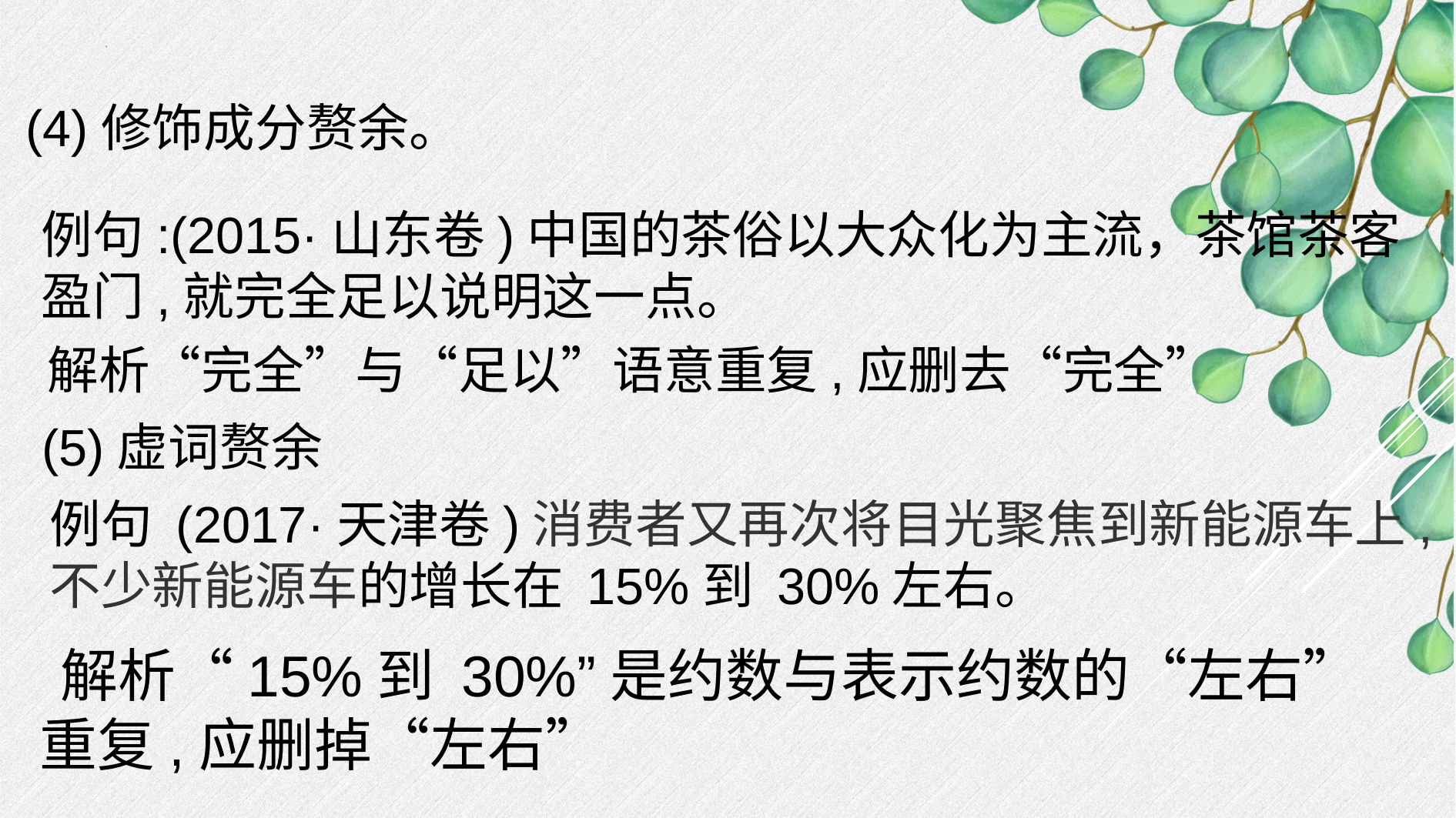

(4)修饰成分赘余。
例句:(2015·山东卷)中国的茶俗以大众化为主流，茶馆茶客盈门,就完全足以说明这一点。
解析“完全”与“足以”语意重复,应删去“完全”
(5)虚词赘余
例句 (2017·天津卷)消费者又再次将目光聚焦到新能源车上,不少新能源车的增长在 15%到 30%左右。
 解析“15%到 30%”是约数与表示约数的“左右”重复,应删掉“左右”